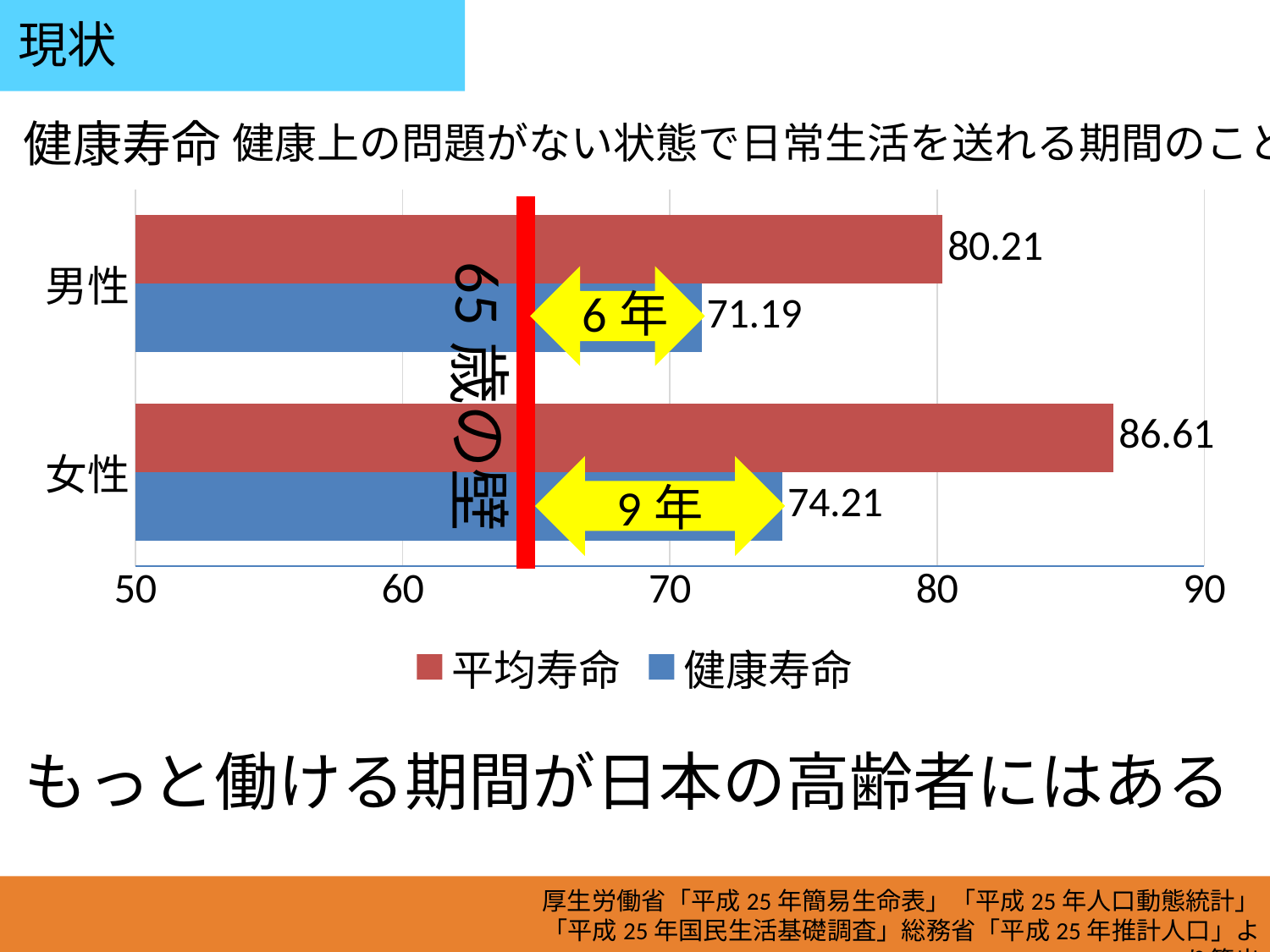

現状
健康寿命
健康上の問題がない状態で日常生活を送れる期間のこと

### Chart

| Category | 健康寿命 | 平均寿命 |
|---|---|---|
| 女性 | 74.21 | 86.61 |
| 男性 | 71.19 | 80.21 |
65歳の壁

6年

9年
もっと働ける期間が日本の高齢者にはある

厚生労働省「平成25年簡易生命表」「平成25年人口動態統計」
「平成25年国民生活基礎調査」総務省「平成25年推計人口」より算出